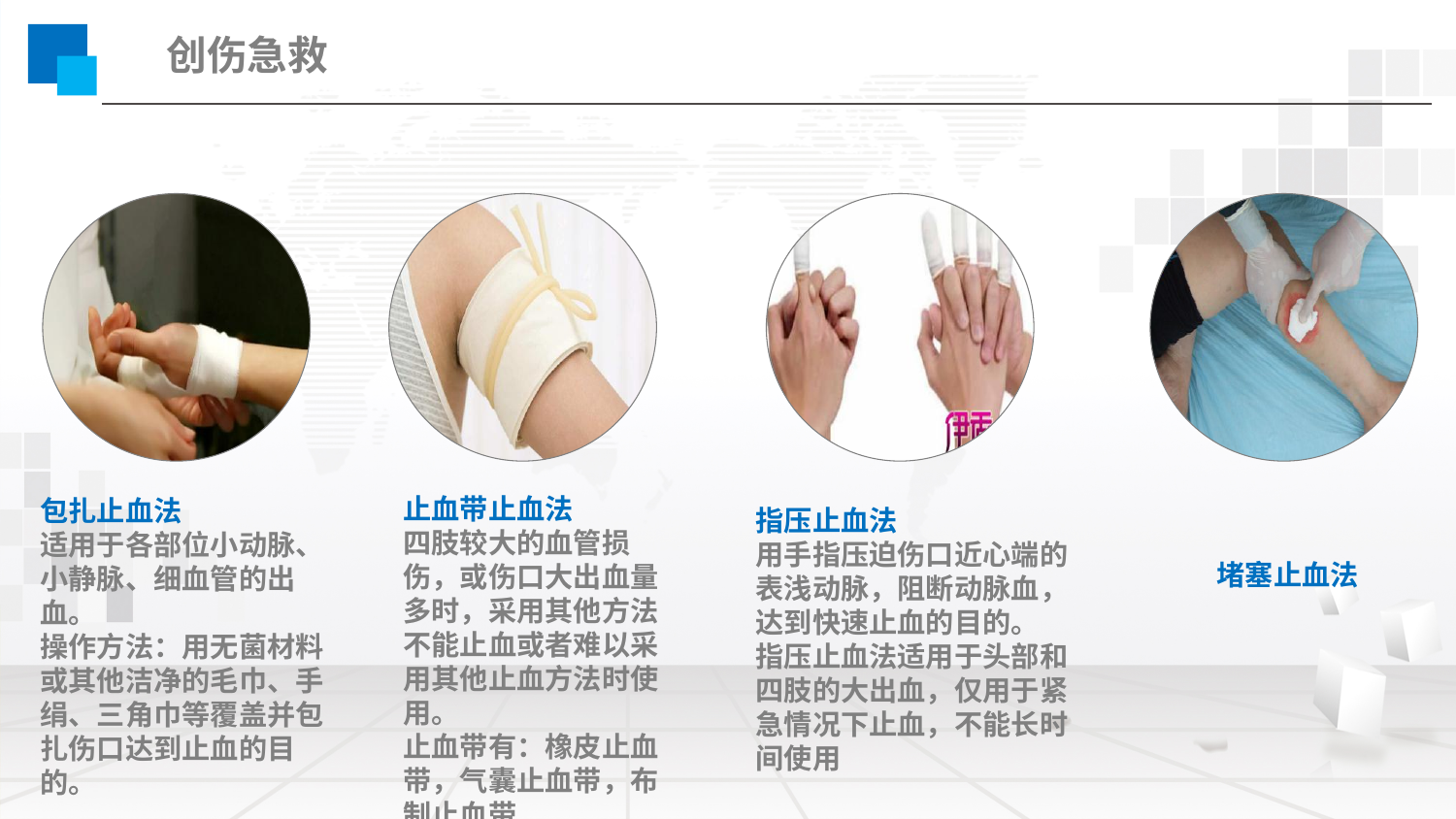

创伤急救

止血带止血法
四肢较大的血管损伤，或伤口大出血量多时，采用其他方法不能止血或者难以采用其他止血方法时使用。
止血带有：橡皮止血带，气囊止血带，布制止血带
包扎止血法
适用于各部位小动脉、小静脉、细血管的出血。
操作方法：用无菌材料或其他洁净的毛巾、手绢、三角巾等覆盖并包扎伤口达到止血的目的。

指压止血法
用手指压迫伤口近心端的表浅动脉，阻断动脉血，达到快速止血的目的。
指压止血法适用于头部和四肢的大出血，仅用于紧急情况下止血，不能长时间使用
堵塞止血法